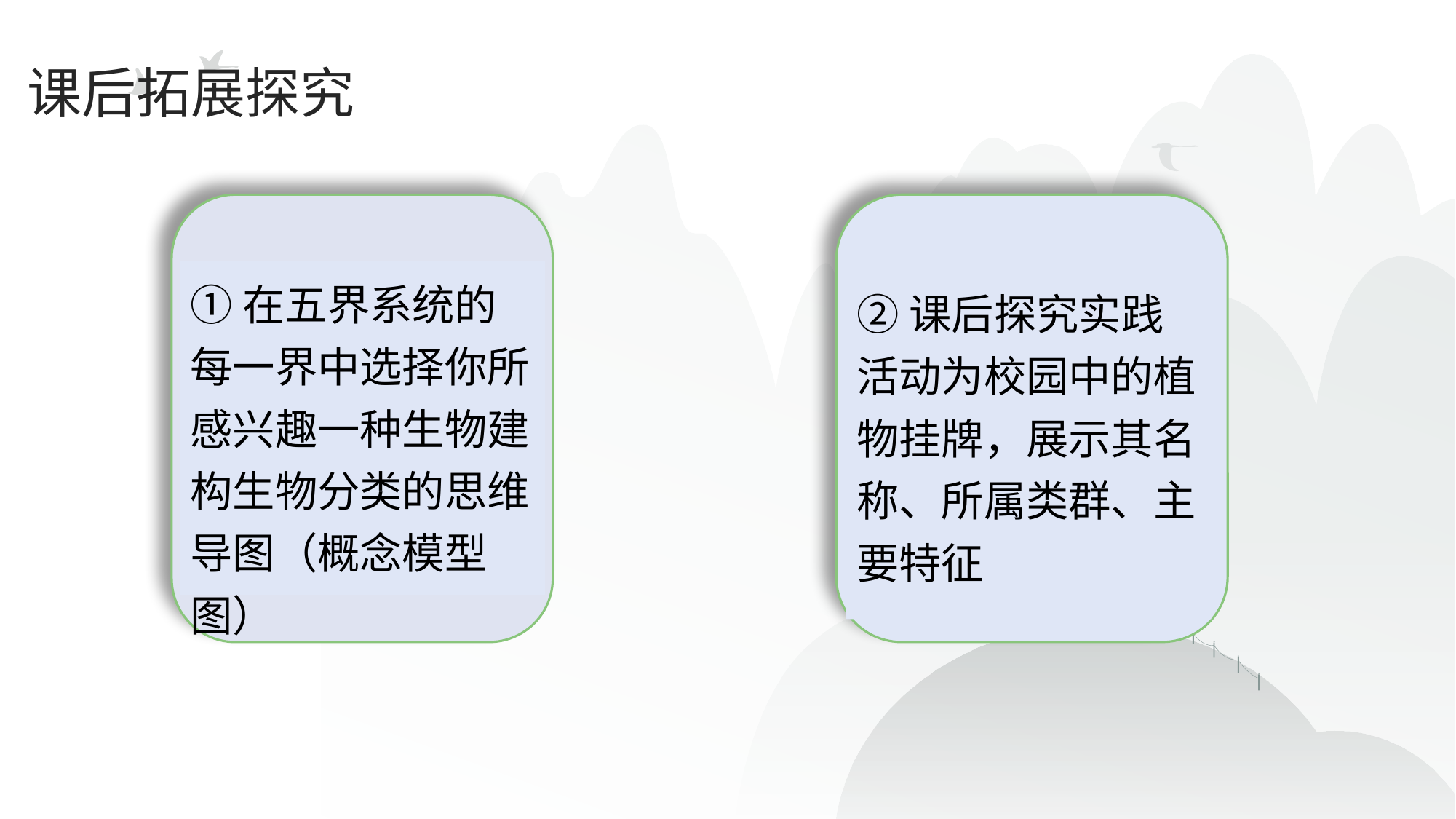

课后拓展探究

①在五界系统的每一界中选择你所感兴趣一种生物建构生物分类的思维导图（概念模型图）
②课后探究实践活动为校园中的植物挂牌，展示其名称、所属类群、主要特征